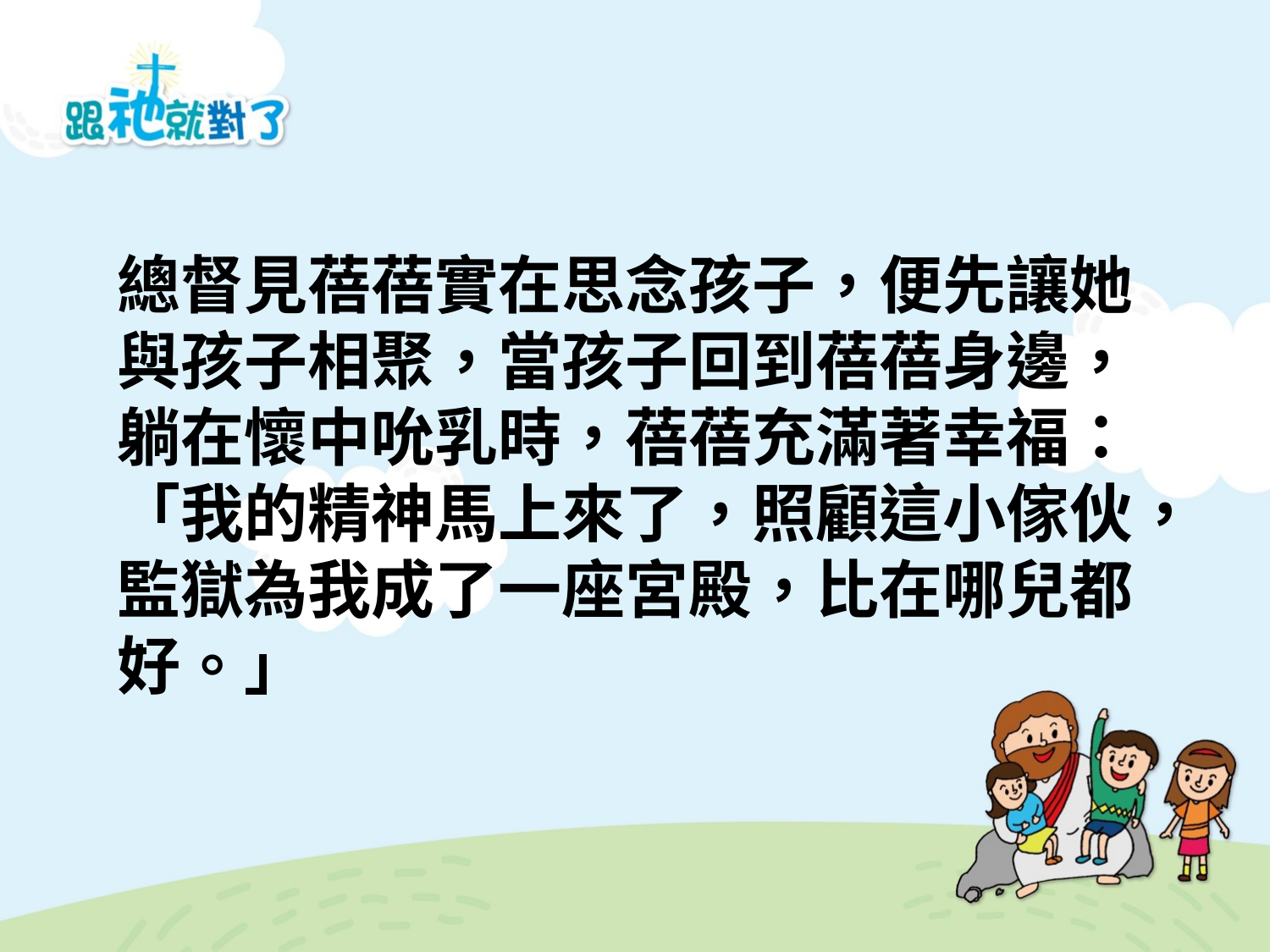

總督見蓓蓓實在思念孩子，便先讓她與孩子相聚，當孩子回到蓓蓓身邊，躺在懷中吮乳時，蓓蓓充滿著幸福：「我的精神馬上來了，照顧這小傢伙，監獄為我成了一座宮殿，比在哪兒都好。」